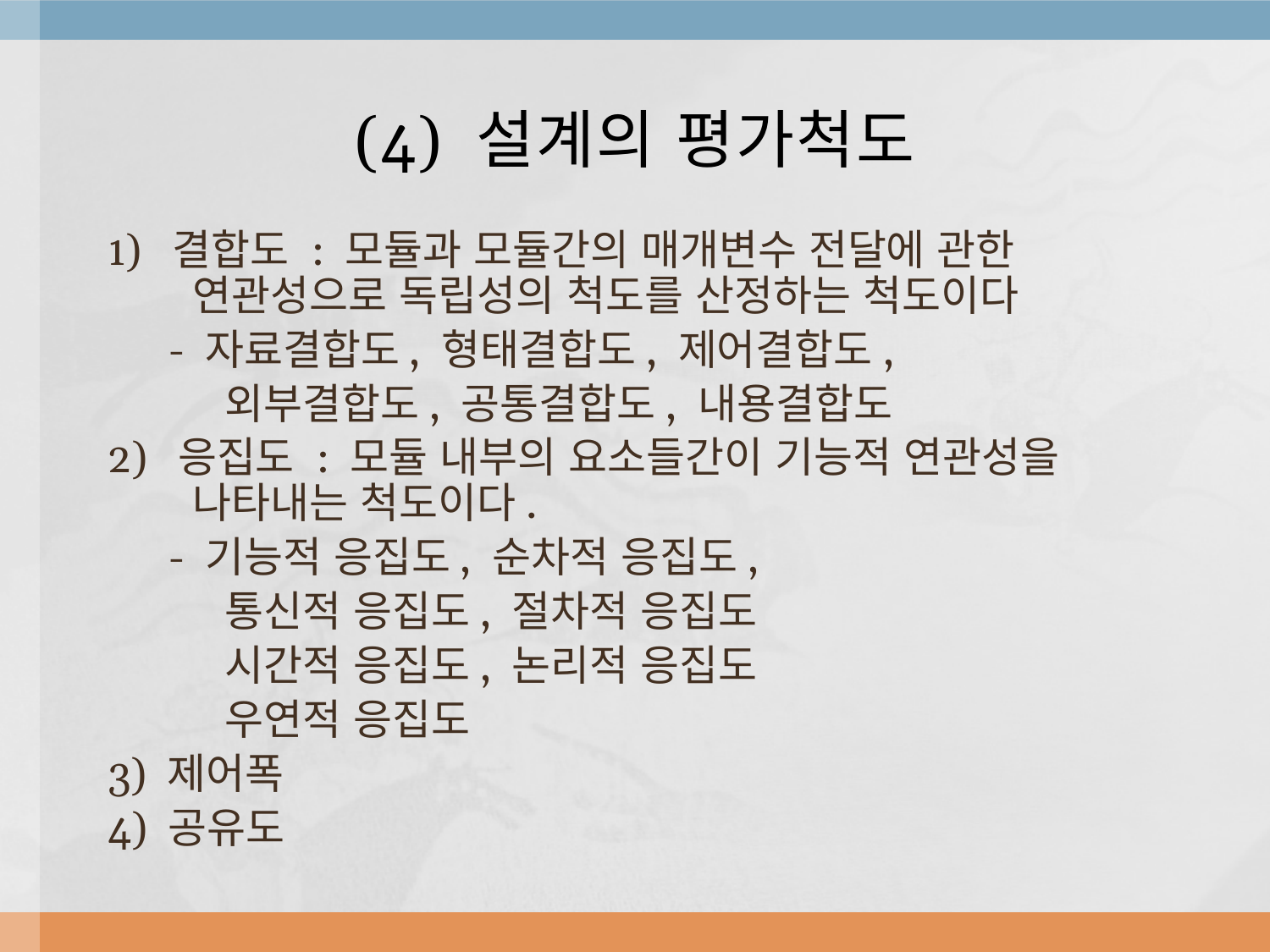

# (4) 설계의 평가척도
1)  결합도 : 모듈과 모듈간의 매개변수 전달에 관한 연관성으로 독립성의 척도를 산정하는 척도이다
      - 자료결합도, 형태결합도, 제어결합도,
         외부결합도, 공통결합도, 내용결합도
2)  응집도 : 모듈 내부의 요소들간이 기능적 연관성을 나타내는 척도이다.
      - 기능적 응집도, 순차적 응집도,
         통신적 응집도, 절차적 응집도
         시간적 응집도, 논리적 응집도
         우연적 응집도
3) 제어폭
4) 공유도